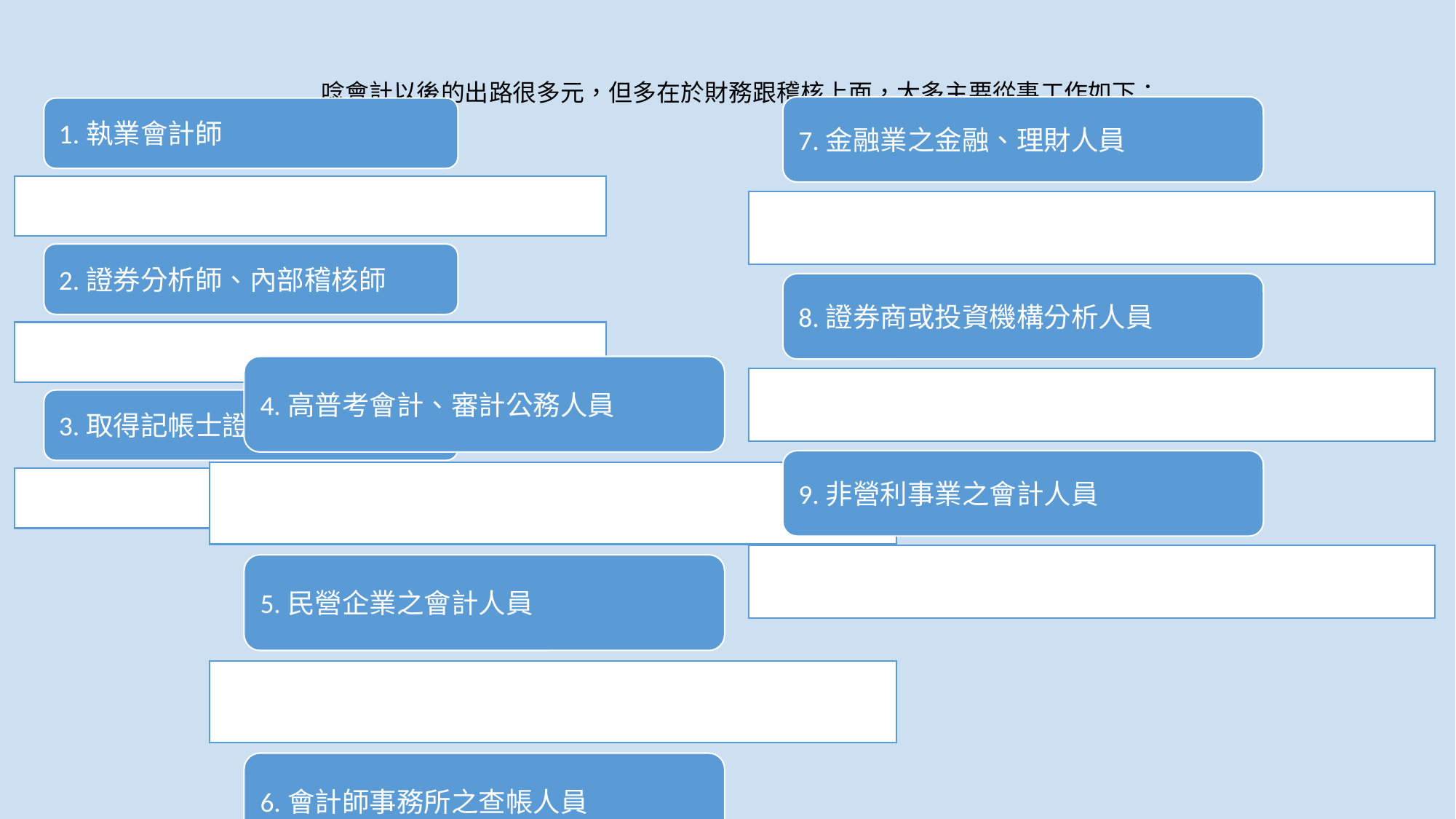

# 唸會計以後的出路很多元，但多在於財務跟稽核上面，大多主要從事工作如下：
7.金融業之金融、理財人員
8.證券商或投資機構分析人員
9.非營利事業之會計人員
1.執業會計師
2.證券分析師、內部稽核師
3.取得記帳士證照
4.高普考會計、審計公務人員
5.民營企業之會計人員
6.會計師事務所之查帳人員